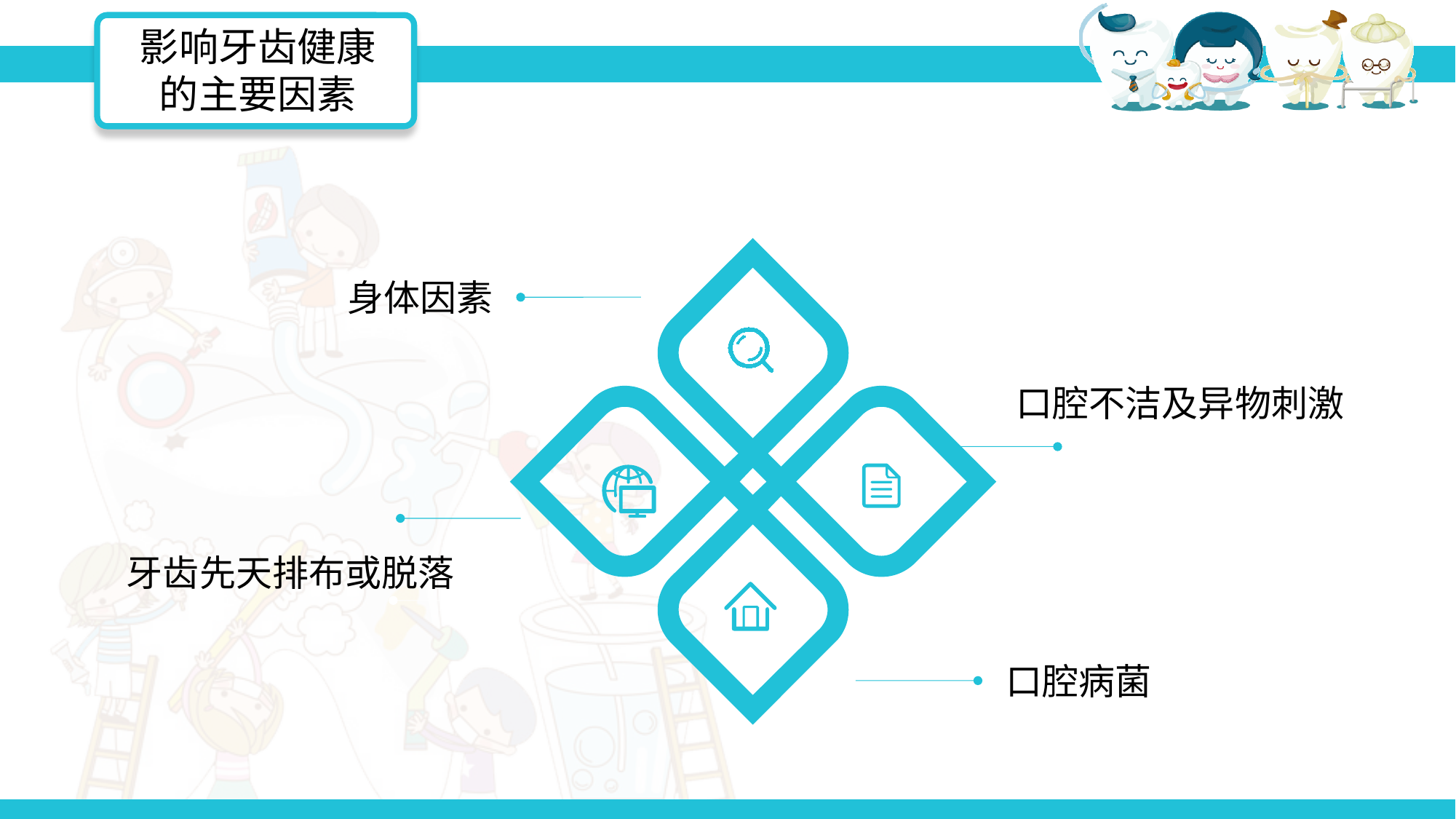

影响牙齿健康的主要因素

身体因素

口腔不洁及异物刺激

牙齿先天排布或脱落

口腔病菌